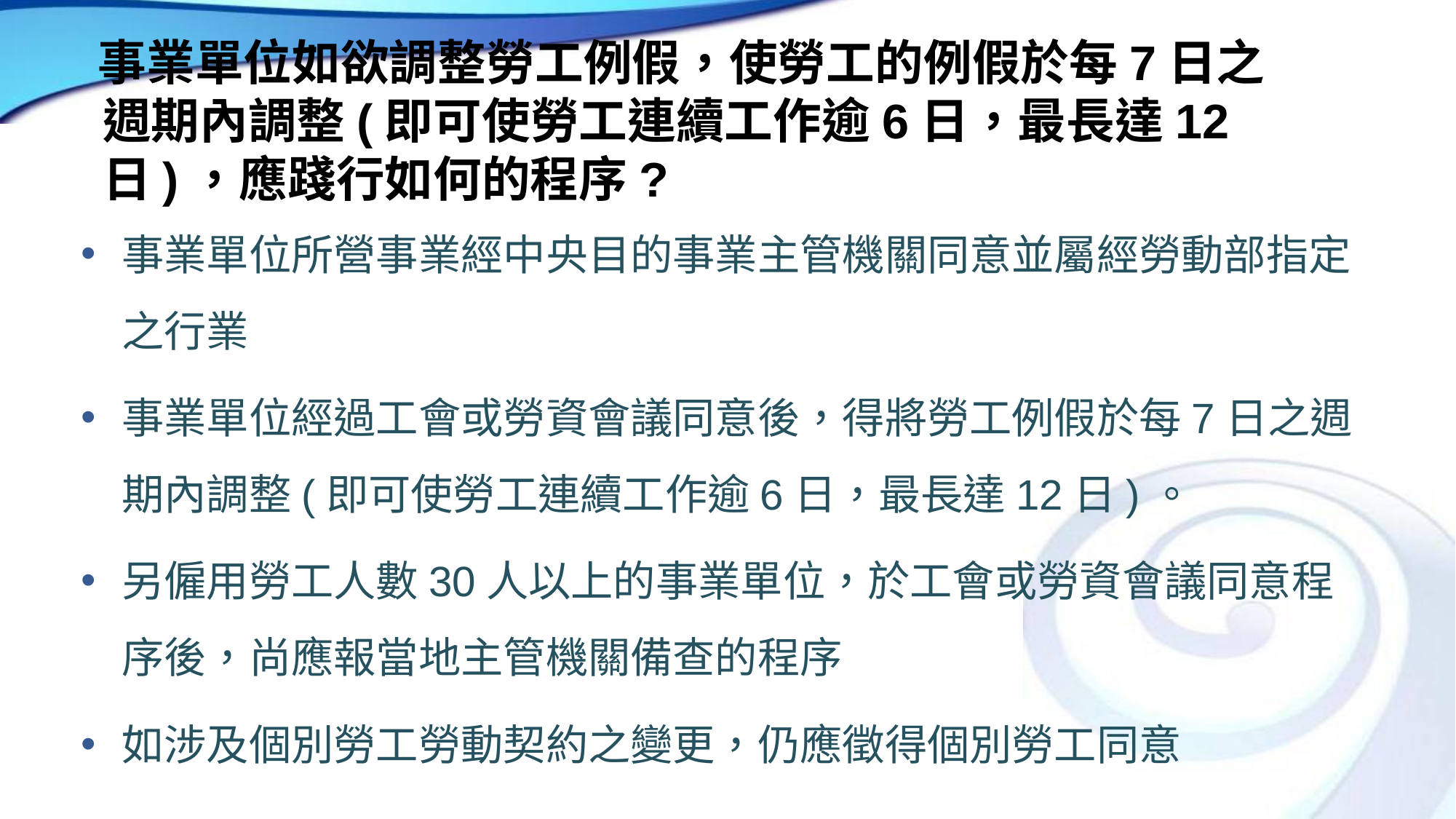

# 事業單位如欲調整勞工例假，使勞工的例假於每7日之週期內調整(即可使勞工連續工作逾6日，最長達12日)，應踐行如何的程序?
事業單位所營事業經中央目的事業主管機關同意並屬經勞動部指定之行業
事業單位經過工會或勞資會議同意後，得將勞工例假於每7日之週期內調整(即可使勞工連續工作逾6日，最長達12日)。
另僱用勞工人數30人以上的事業單位，於工會或勞資會議同意程序後，尚應報當地主管機關備查的程序
如涉及個別勞工勞動契約之變更，仍應徵得個別勞工同意